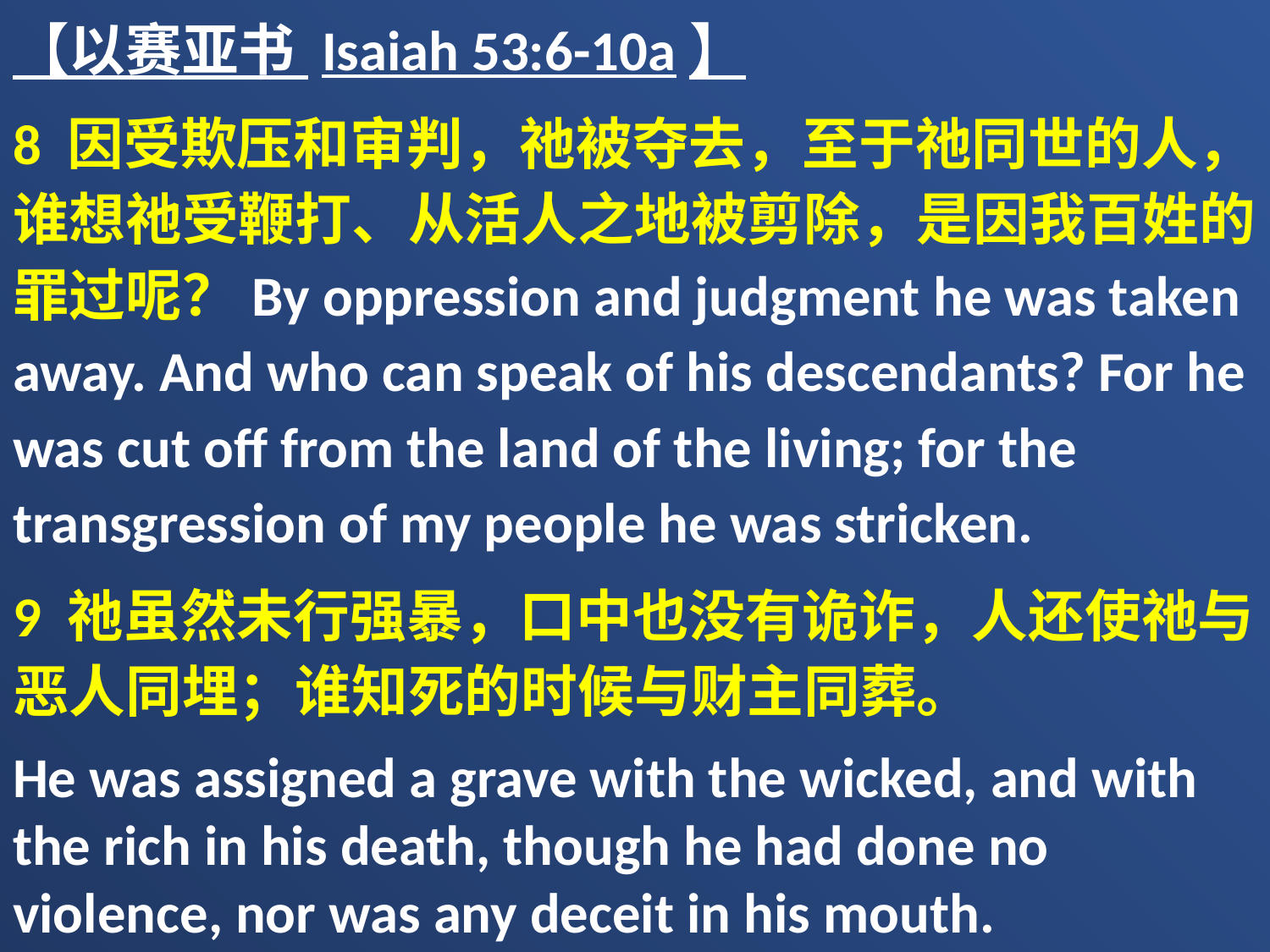

【以赛亚书 Isaiah 53:6-10a】
8 因受欺压和审判，祂被夺去，至于祂同世的人，谁想祂受鞭打、从活人之地被剪除，是因我百姓的罪过呢？By oppression and judgment he was taken away. And who can speak of his descendants? For he was cut off from the land of the living; for the transgression of my people he was stricken.
9 祂虽然未行强暴，口中也没有诡诈，人还使祂与恶人同埋；谁知死的时候与财主同葬。
He was assigned a grave with the wicked, and with the rich in his death, though he had done no violence, nor was any deceit in his mouth.